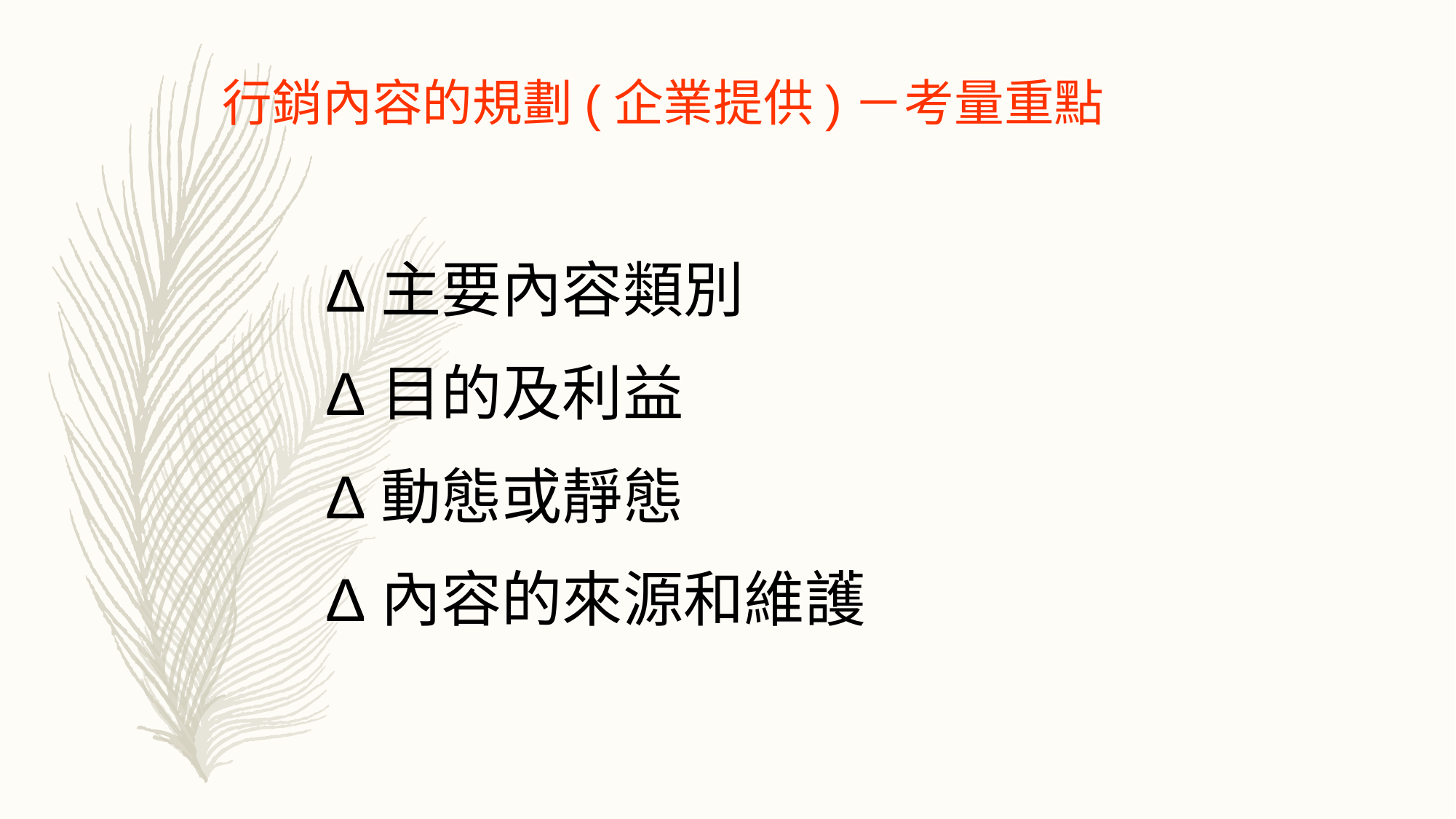

行銷內容的規劃(企業提供)－考量重點
Δ主要內容類別
Δ目的及利益
Δ動態或靜態
Δ內容的來源和維護